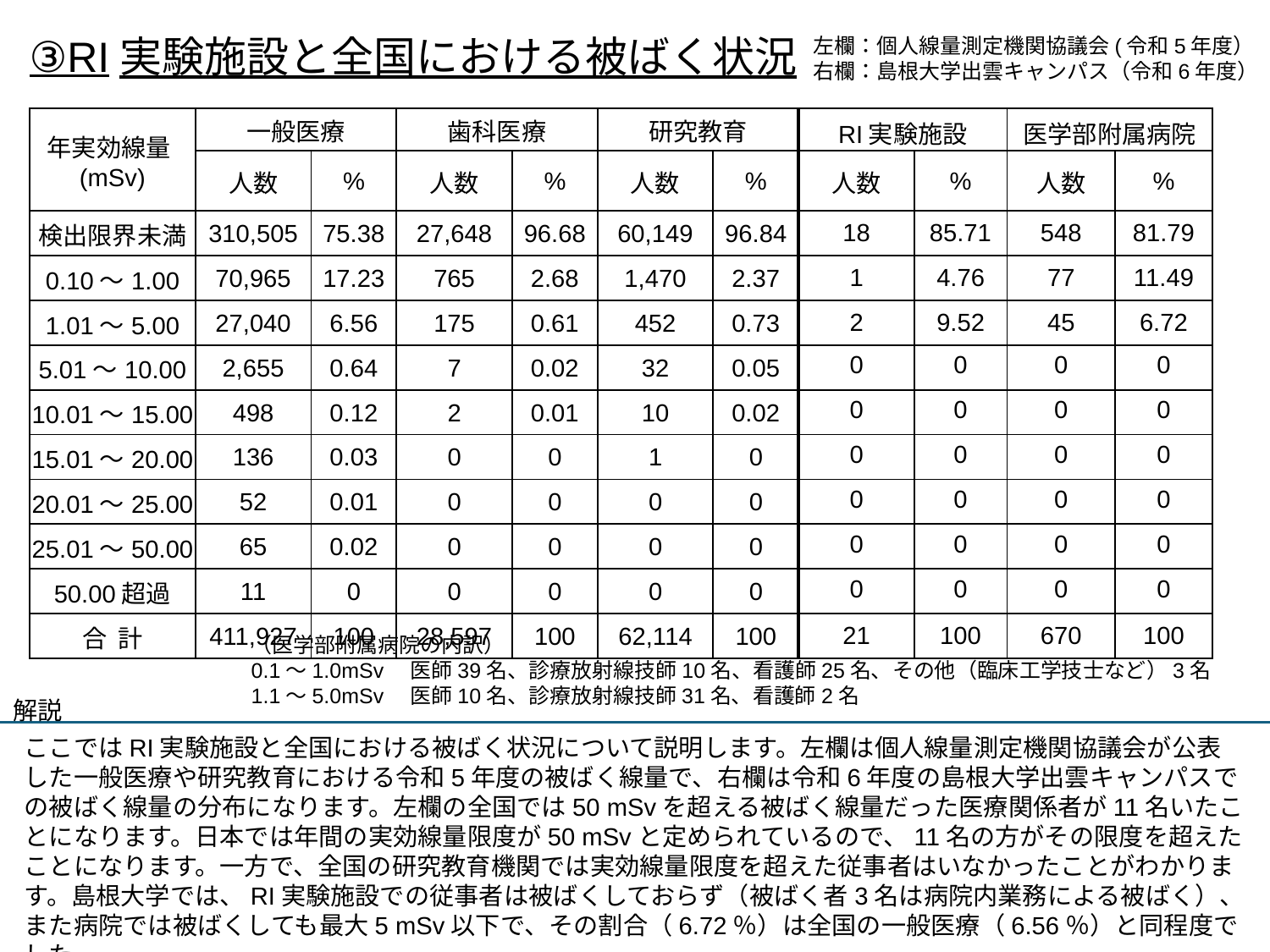

③RI実験施設と全国における被ばく状況
左欄：個人線量測定機関協議会(令和5年度）
右欄：島根大学出雲キャンパス（令和6年度）
| 年実効線量(mSv) | 一般医療 |  | 歯科医療 |  | 研究教育 |  | RI実験施設 |  | 医学部附属病院 |  |
| --- | --- | --- | --- | --- | --- | --- | --- | --- | --- | --- |
|  | 人数 | % | 人数 | % | 人数 | % | 人数 | % | 人数 | % |
| 検出限界未満 | 310,505 | 75.38 | 27,648 | 96.68 | 60,149 | 96.84 | 18 | 85.71 | 548 | 81.79 |
| 0.10～1.00 | 70,965 | 17.23 | 765 | 2.68 | 1,470 | 2.37 | 1 | 4.76 | 77 | 11.49 |
| 1.01～5.00 | 27,040 | 6.56 | 175 | 0.61 | 452 | 0.73 | 2 | 9.52 | 45 | 6.72 |
| 5.01～10.00 | 2,655 | 0.64 | 7 | 0.02 | 32 | 0.05 | 0 | 0 | 0 | 0 |
| 10.01～15.00 | 498 | 0.12 | 2 | 0.01 | 10 | 0.02 | 0 | 0 | 0 | 0 |
| 15.01～20.00 | 136 | 0.03 | 0 | 0 | 1 | 0 | 0 | 0 | 0 | 0 |
| 20.01～25.00 | 52 | 0.01 | 0 | 0 | 0 | 0 | 0 | 0 | 0 | 0 |
| 25.01～50.00 | 65 | 0.02 | 0 | 0 | 0 | 0 | 0 | 0 | 0 | 0 |
| 50.00超過 | 11 | 0 | 0 | 0 | 0 | 0 | 0 | 0 | 0 | 0 |
| 合  計 | 411,927 | 100 | 28,597 | 100 | 62,114 | 100 | 21 | 100 | 670 | 100 |
（医学部附属病院の内訳）
0.1～1.0mSv　医師39名、診療放射線技師10名、看護師25名、その他（臨床工学技士など）3名
1.1～5.0mSv　医師10名、診療放射線技師31名、看護師2名
解説
ここではRI実験施設と全国における被ばく状況について説明します。左欄は個人線量測定機関協議会が公表した一般医療や研究教育における令和5年度の被ばく線量で、右欄は令和6年度の島根大学出雲キャンパスでの被ばく線量の分布になります。左欄の全国では50 mSvを超える被ばく線量だった医療関係者が11名いたことになります。日本では年間の実効線量限度が50 mSvと定められているので、11名の方がその限度を超えたことになります。一方で、全国の研究教育機関では実効線量限度を超えた従事者はいなかったことがわかります。島根大学では、RI実験施設での従事者は被ばくしておらず（被ばく者3名は病院内業務による被ばく）、また病院では被ばくしても最大5 mSv以下で、その割合（6.72％）は全国の一般医療（6.56％）と同程度でした。